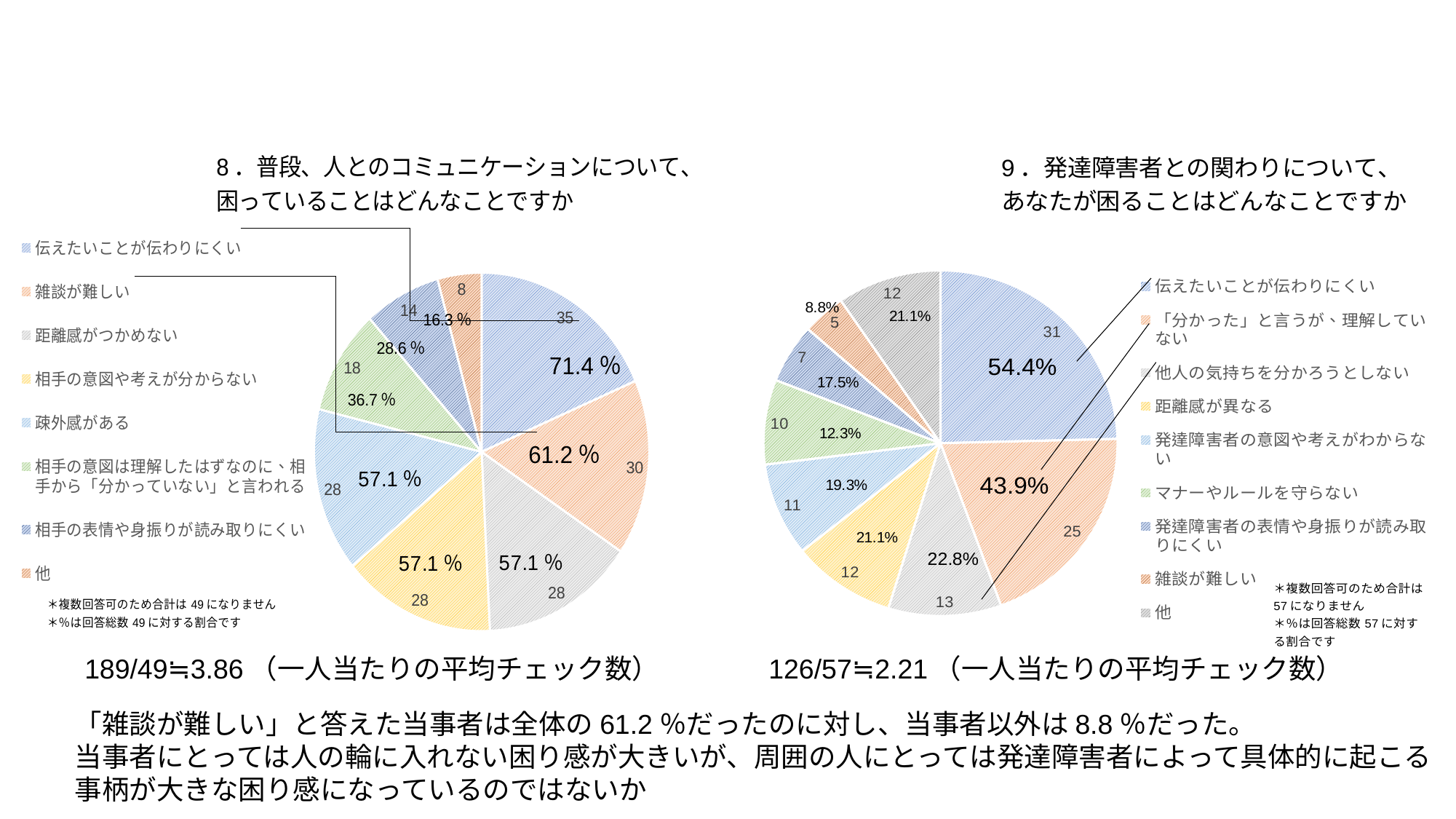

### Chart

| Category |  |
|---|---|
| 伝えたいことが伝わりにくい | 31.0 |
| 「分かった」と言うが、理解していない | 25.0 |
| 他人の気持ちを分かろうとしない | 13.0 |
| 距離感が異なる | 12.0 |
| 発達障害者の意図や考えがわからない | 11.0 |
| マナーやルールを守らない | 10.0 |
| 発達障害者の表情や身振りが読み取りにくい | 7.0 |
| 雑談が難しい | 5.0 |
| 他 | 12.0 |

### Chart

| Category |  |
|---|---|
| 伝えたいことが伝わりにくい | 35.0 |
| 雑談が難しい | 30.0 |
| 距離感がつかめない | 28.0 |
| 相手の意図や考えが分からない | 28.0 |
| 疎外感がある | 28.0 |
| 相手の意図は理解したはずなのに、相手から「分かっていない」と言われる | 18.0 |
| 相手の表情や身振りが読み取りにくい | 14.0 |
| 他 | 8.0 |
189/49≒3.86（一人当たりの平均チェック数）
126/57≒2.21（一人当たりの平均チェック数）
「雑談が難しい」と答えた当事者は全体の61.2％だったのに対し、当事者以外は8.8％だった。
当事者にとっては人の輪に入れない困り感が大きいが、周囲の人にとっては発達障害者によって具体的に起こる
事柄が大きな困り感になっているのではないか